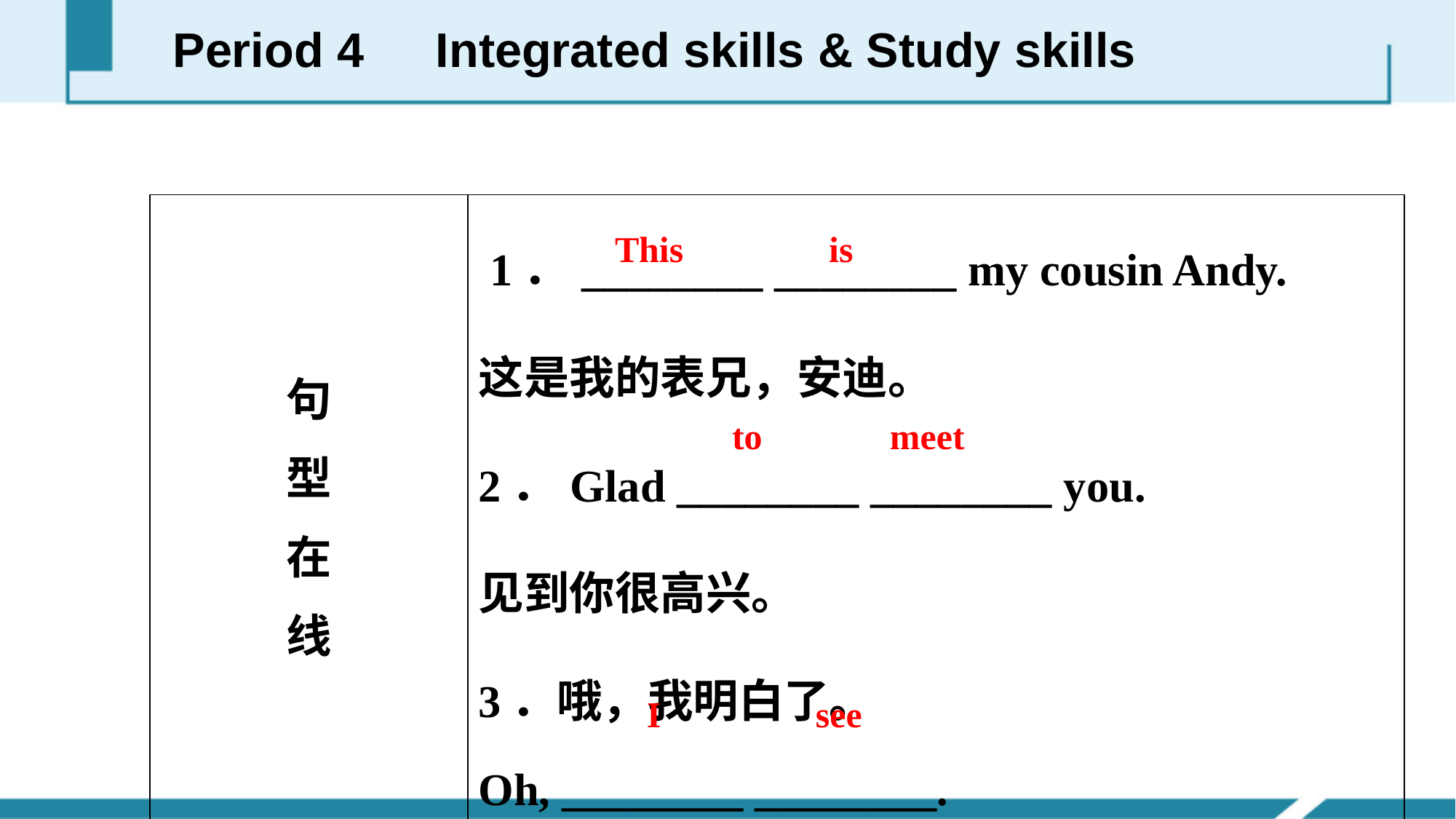

Period 4　Integrated skills & Study skills
| 句 型 在 线 | 1．\_\_\_\_\_\_\_\_ \_\_\_\_\_\_\_\_ my cousin Andy. 这是我的表兄，安迪。 2．Glad \_\_\_\_\_\_\_\_ \_\_\_\_\_\_\_\_ you. 见到你很高兴。 3．哦，我明白了。 Oh, \_\_\_\_\_\_\_\_ \_\_\_\_\_\_\_\_. |
| --- | --- |
This                is

to              meet
I                 see